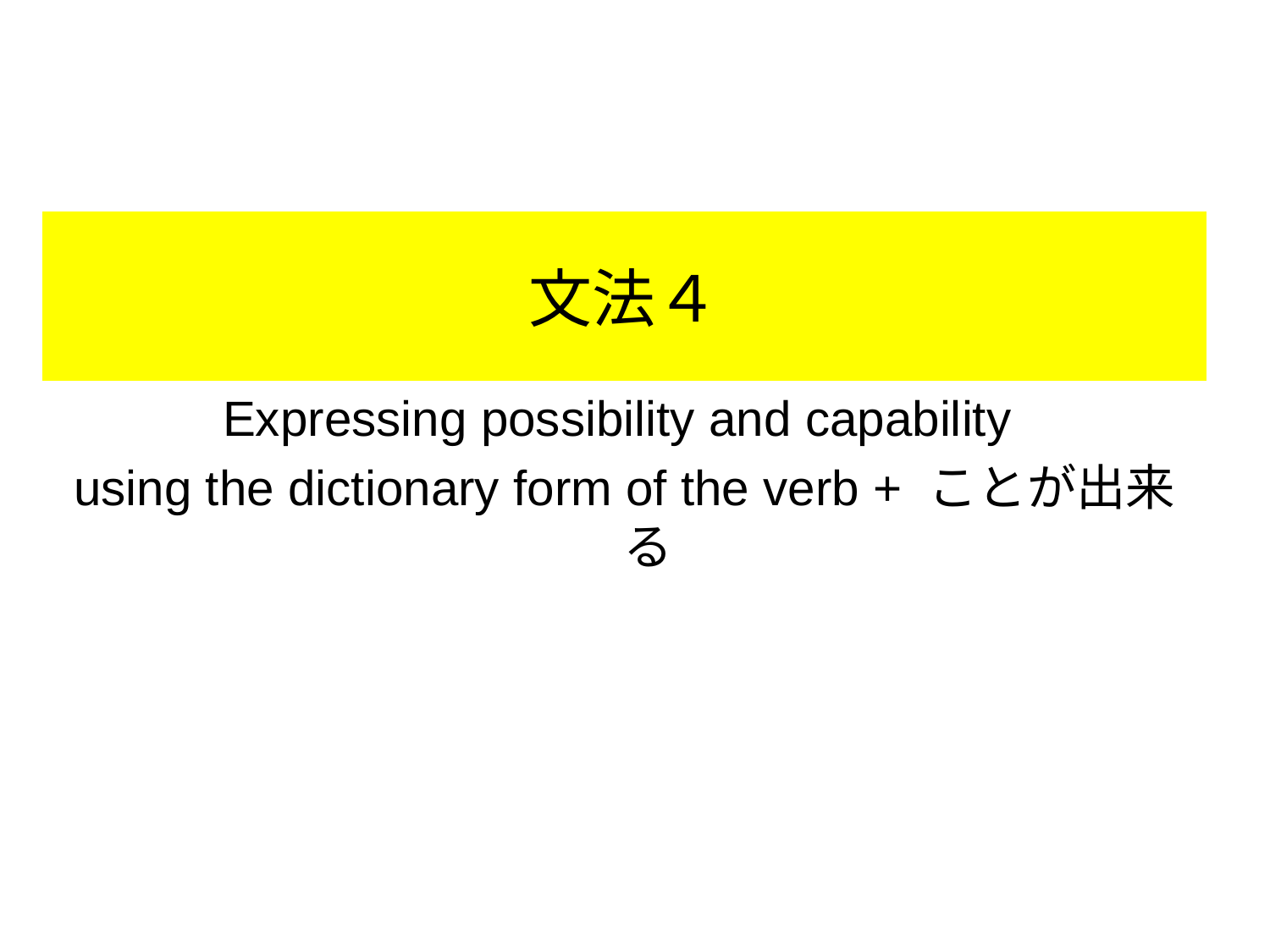

# 文法４
Expressing possibility and capability
using the dictionary form of the verb + ことが出来る